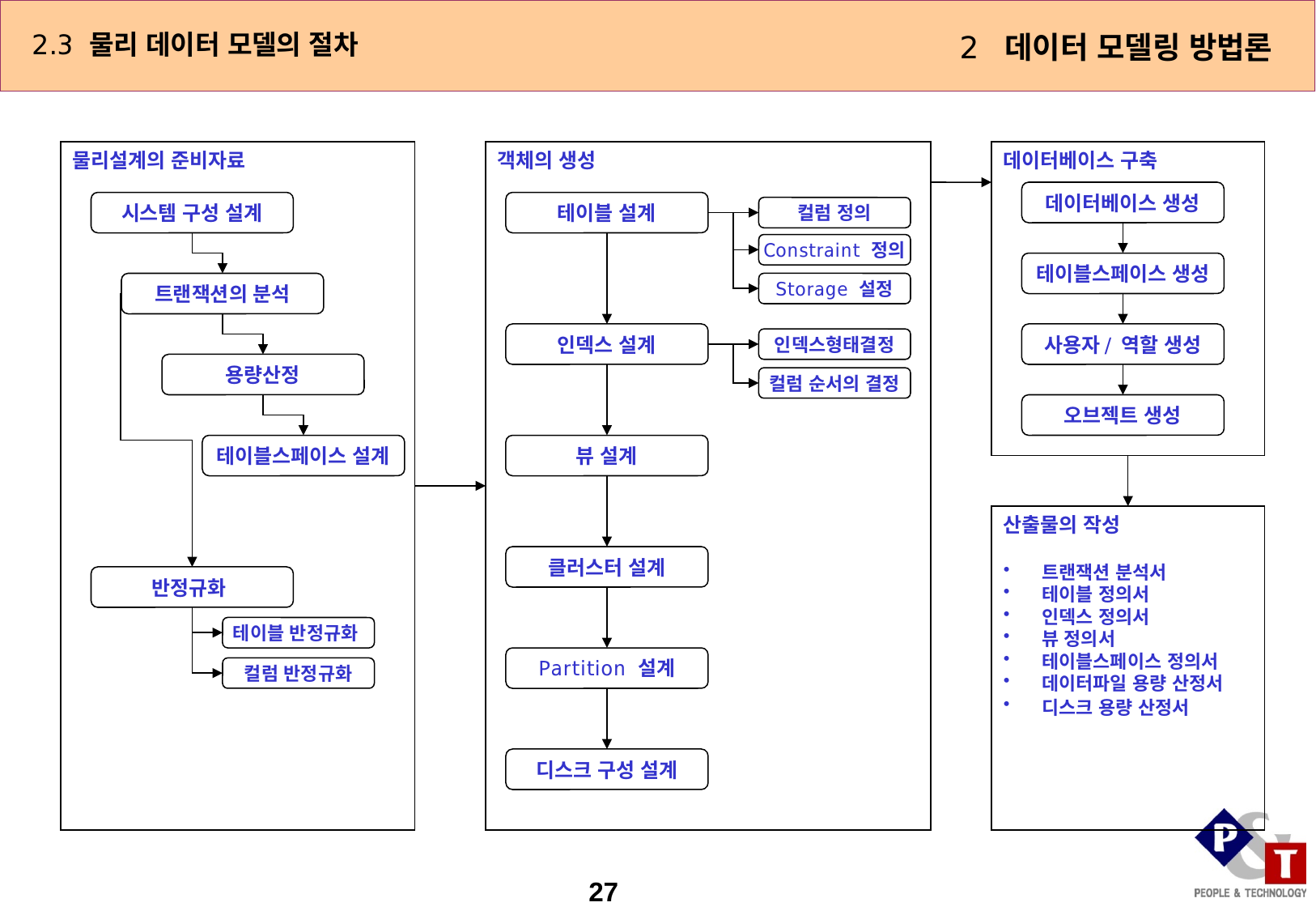

2.3 물리 데이터 모델의 절차
2  데이터 모델링 방법론
물리설계의 준비자료
객체의 생성
데이터베이스 구축

데이터베이스 생성
시스템 구성 설계
테이블 설계
컬럼 정의
Constraint 정의
테이블스페이스 생성
트랜잭션의 분석
Storage 설정
인덱스 설계
사용자/역할 생성
인덱스형태결정
용량산정
컬럼 순서의 결정
오브젝트 생성
테이블스페이스 설계
뷰 설계
산출물의 작성

 트랜잭션 분석서
 테이블 정의서
 인덱스 정의서
 뷰 정의서
 테이블스페이스 정의서
 데이터파일 용량 산정서
 디스크 용량 산정서
클러스터 설계
반정규화
테이블 반정규화
Partition 설계
컬럼 반정규화
디스크 구성 설계